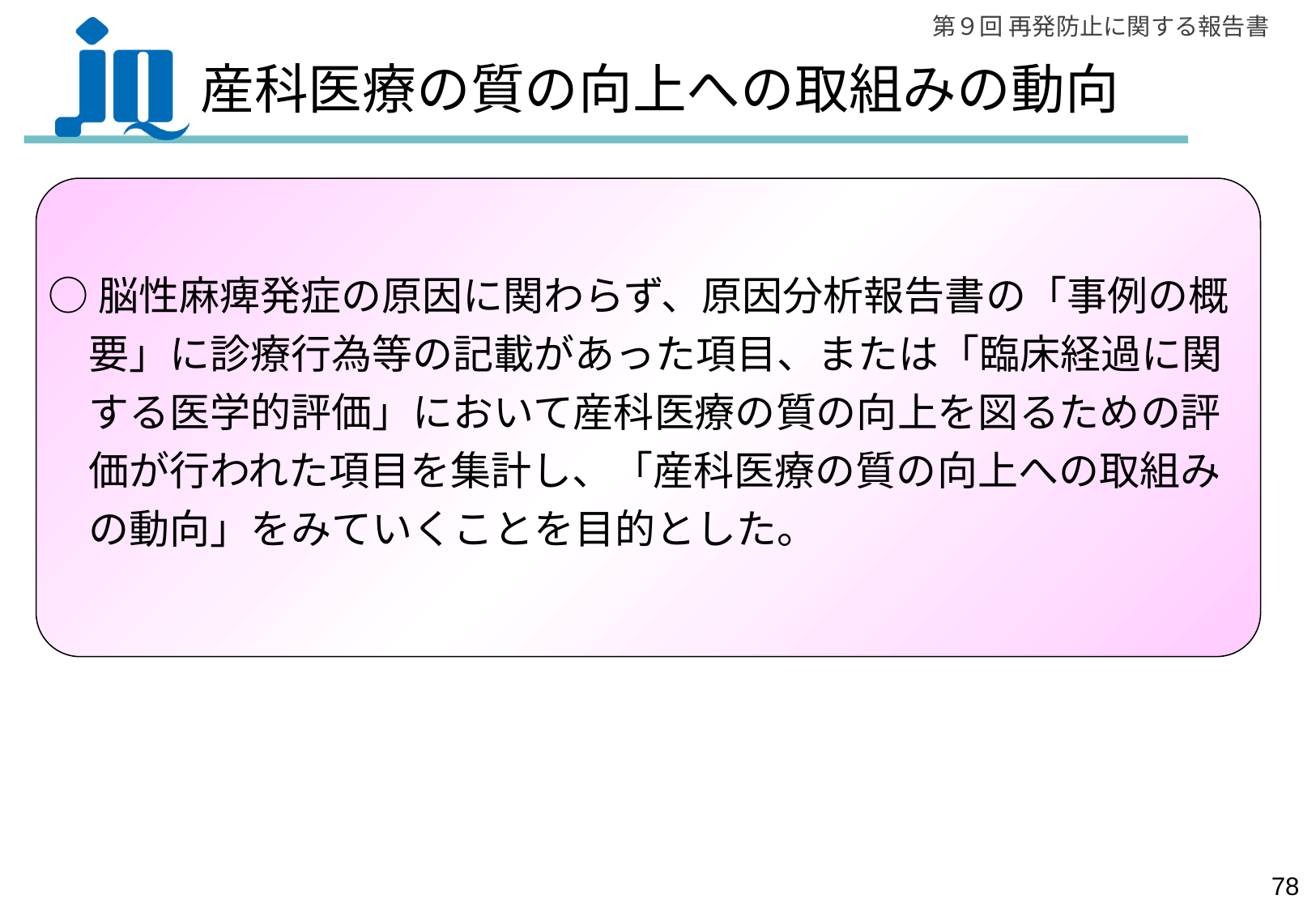

# 産科医療の質の向上への取組みの動向

○脳性麻痺発症の原因に関わらず、原因分析報告書の「事例の概
　要」に診療行為等の記載があった項目、または「臨床経過に関
　する医学的評価」において産科医療の質の向上を図るための評
　価が行われた項目を集計し、「産科医療の質の向上への取組み
　の動向」をみていくことを目的とした。
78